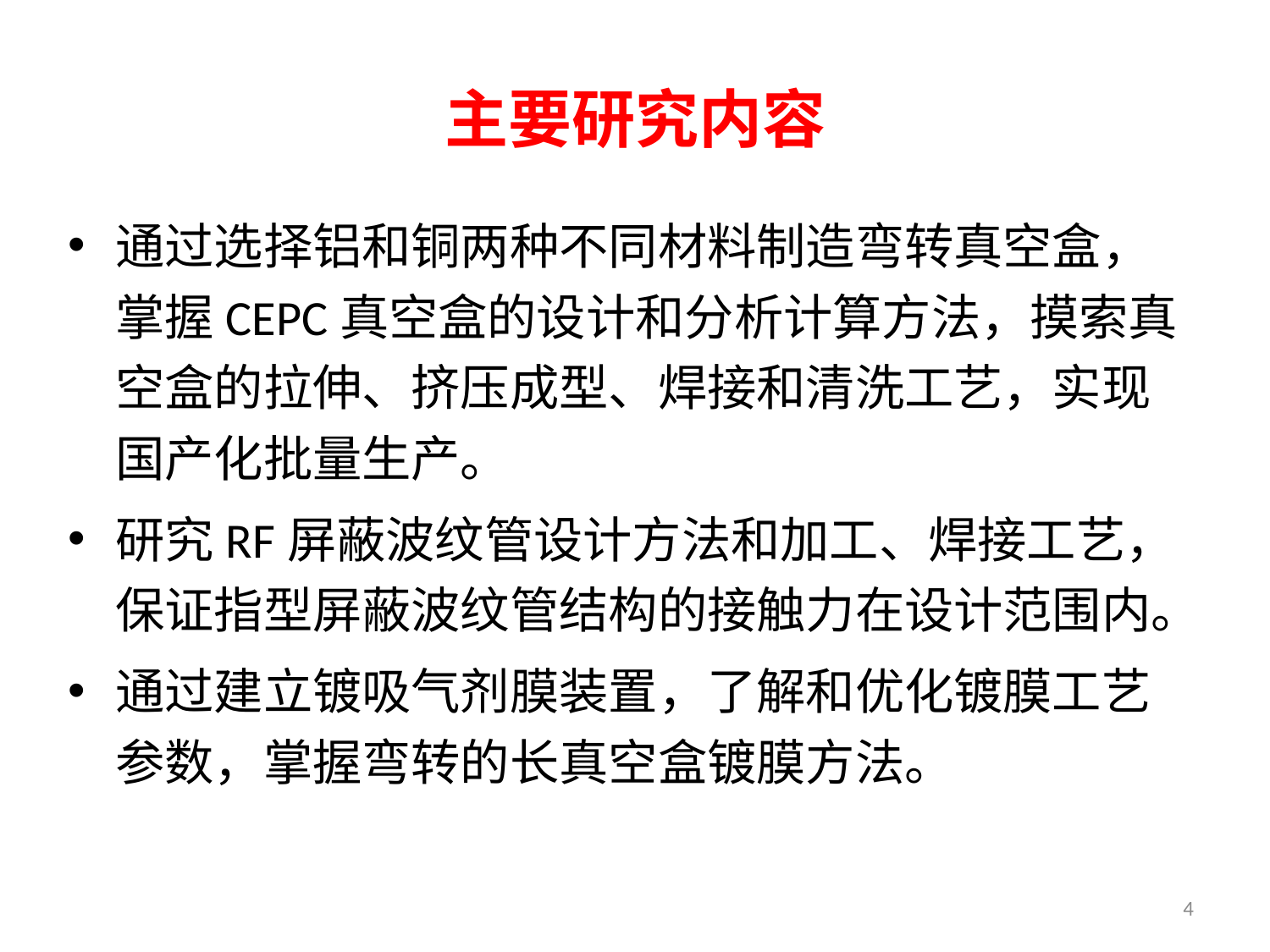

# 主要研究内容
通过选择铝和铜两种不同材料制造弯转真空盒，掌握CEPC真空盒的设计和分析计算方法，摸索真空盒的拉伸、挤压成型、焊接和清洗工艺，实现国产化批量生产。
研究RF屏蔽波纹管设计方法和加工、焊接工艺，保证指型屏蔽波纹管结构的接触力在设计范围内。
通过建立镀吸气剂膜装置，了解和优化镀膜工艺参数，掌握弯转的长真空盒镀膜方法。
4